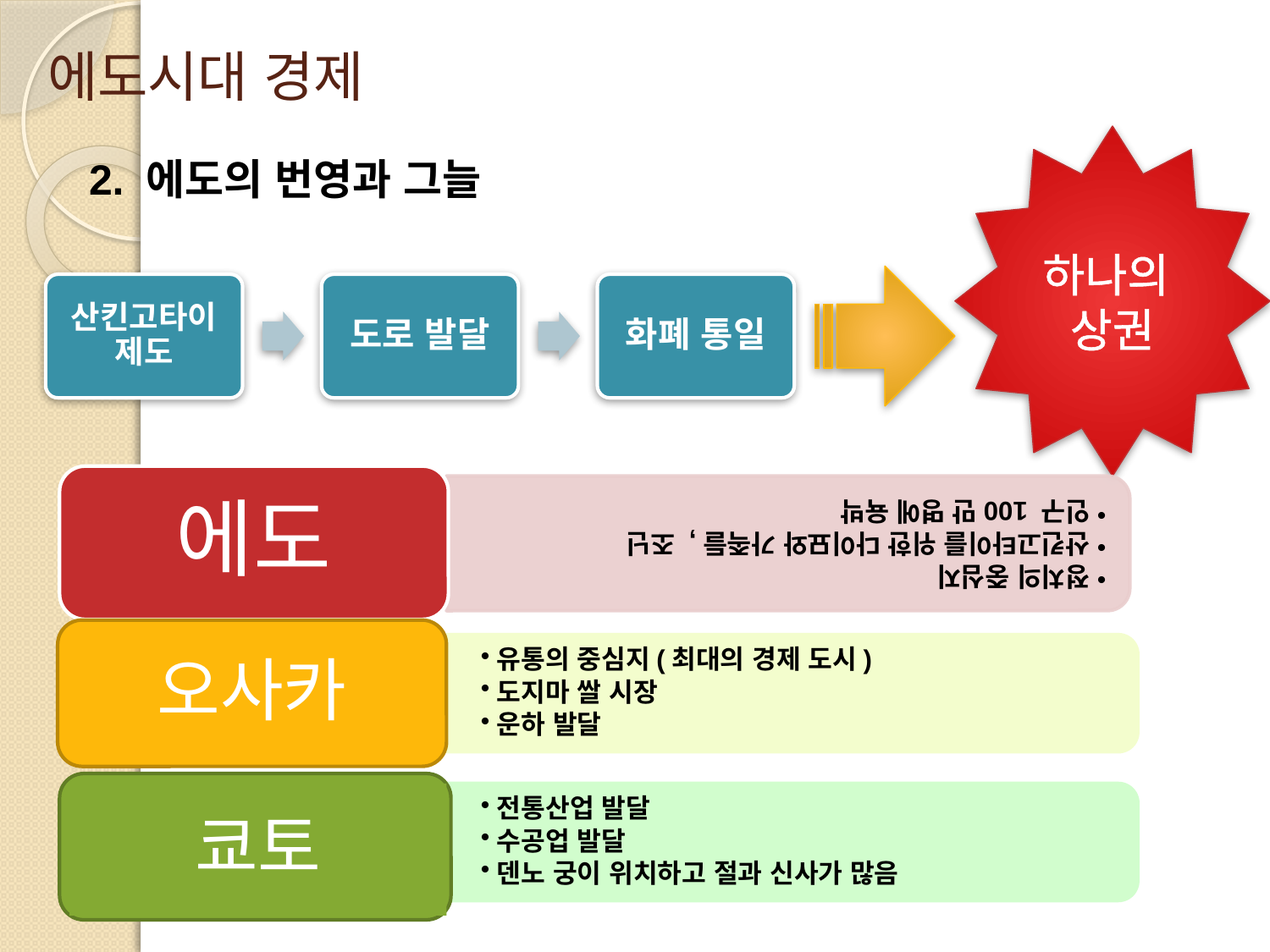

# 에도시대 경제
하나의
상권
2. 에도의 번영과 그늘
산킨고타이 제도

도로 발달

화폐 통일

정치의 중심지
산킨고타이를 위한 다이묘와 가족들, 조닌
인구 100만 명에 육박
에도

오사카

유통의 중심지(최대의 경제 도시)
도지마 쌀 시장
운하 발달

쿄토

전통산업 발달
수공업 발달
덴노 궁이 위치하고 절과 신사가 많음